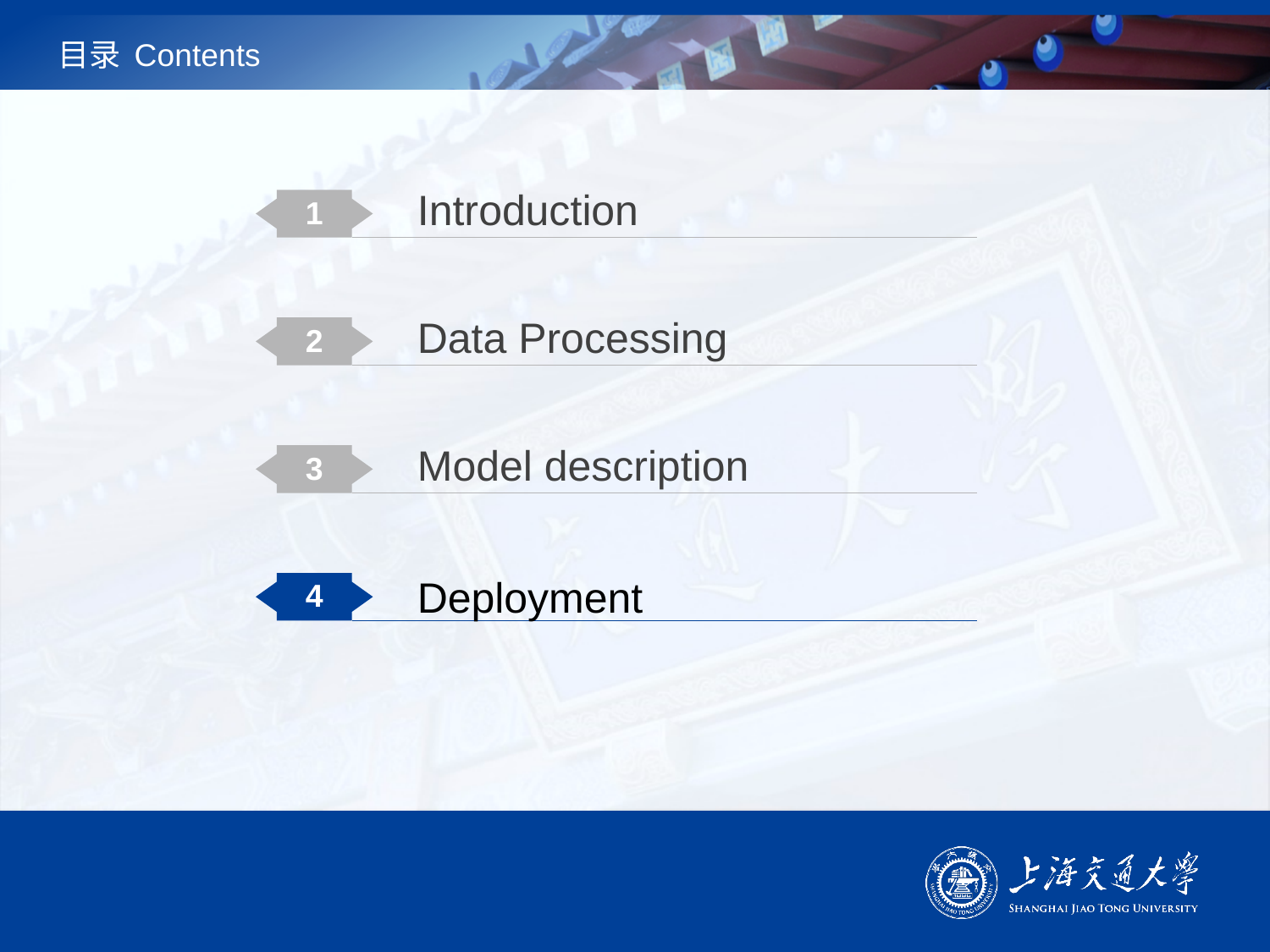

# 目录 Contents
Introduction
1

Data Processing
2

Model description
3

4
Deployment